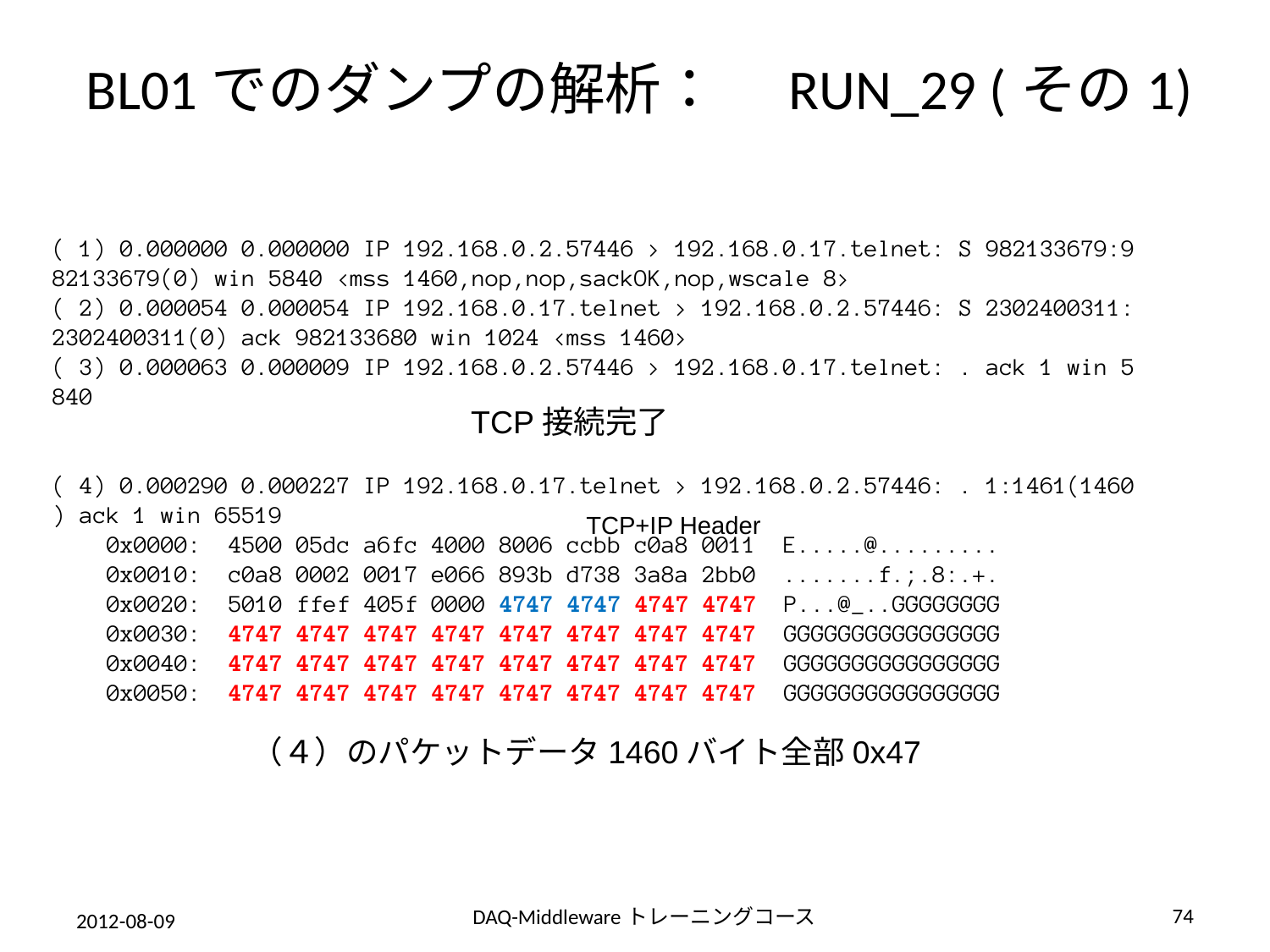

# BL01でのダンプの解析：　RUN_29 (その1)
( 1) 0.000000 0.000000 IP 192.168.0.2.57446 > 192.168.0.17.telnet: S 982133679:9
82133679(0) win 5840 <mss 1460,nop,nop,sackOK,nop,wscale 8>
( 2) 0.000054 0.000054 IP 192.168.0.17.telnet > 192.168.0.2.57446: S 2302400311:
2302400311(0) ack 982133680 win 1024 <mss 1460>
( 3) 0.000063 0.000009 IP 192.168.0.2.57446 > 192.168.0.17.telnet: . ack 1 win 5
840

( 4) 0.000290 0.000227 IP 192.168.0.17.telnet > 192.168.0.2.57446: . 1:1461(1460
) ack 1 win 65519
    0x0000:  4500 05dc a6fc 4000 8006 ccbb c0a8 0011  E.....@.........
    0x0010:  c0a8 0002 0017 e066 893b d738 3a8a 2bb0  .......f.;.8:.+.
    0x0020:  5010 ffef 405f 0000 4747 4747 4747 4747  P...@_..GGGGGGGG
    0x0030:  4747 4747 4747 4747 4747 4747 4747 4747  GGGGGGGGGGGGGGGG
    0x0040:  4747 4747 4747 4747 4747 4747 4747 4747  GGGGGGGGGGGGGGGG
    0x0050:  4747 4747 4747 4747 4747 4747 4747 4747  GGGGGGGGGGGGGGGG

TCP接続完了
TCP+IP Header
（４）のパケットデータ1460バイト全部0x47
74
DAQ-Middlewareトレーニングコース
2012-08-09